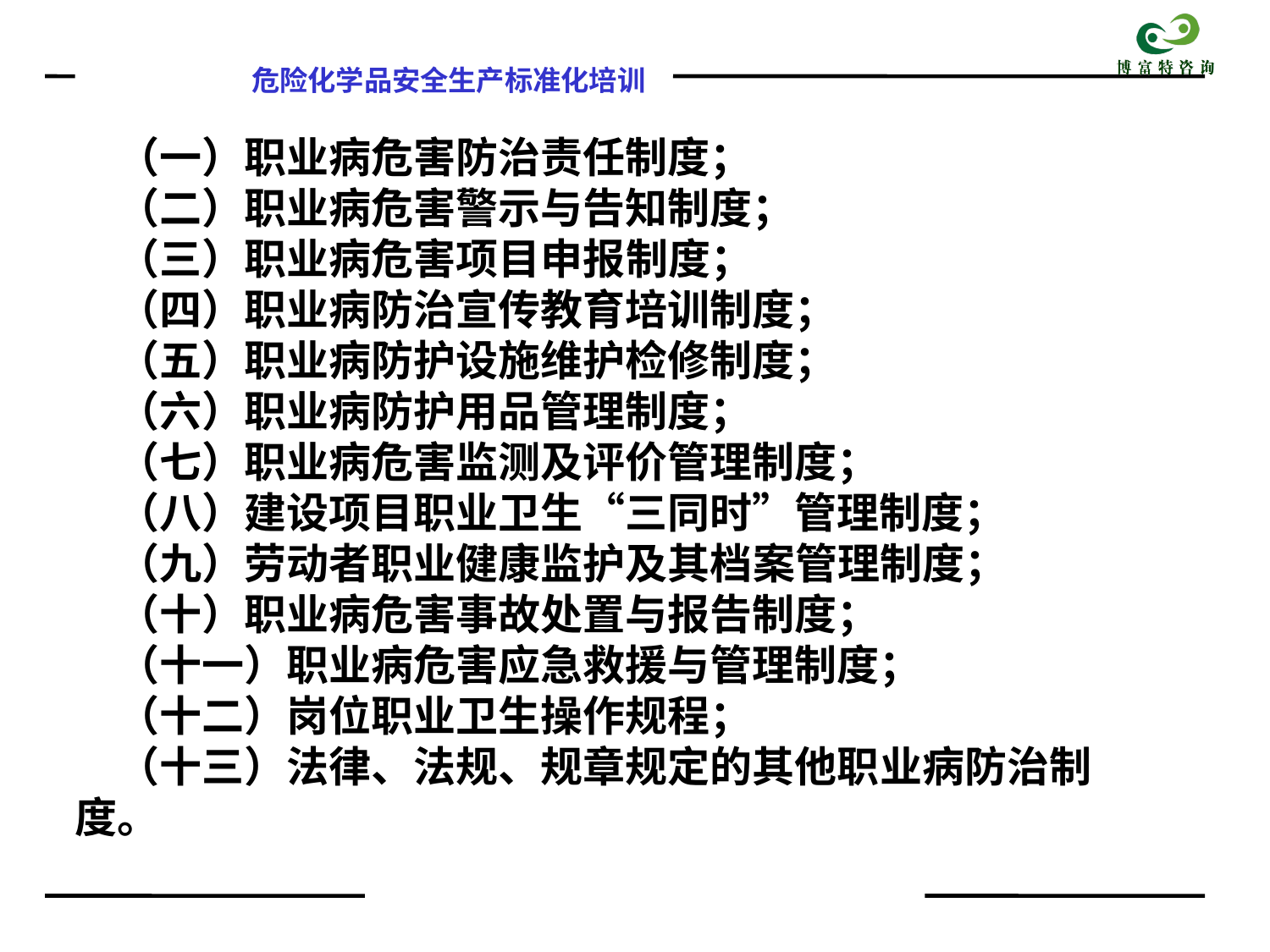

（一）职业病危害防治责任制度；
（二）职业病危害警示与告知制度；
（三）职业病危害项目申报制度；
（四）职业病防治宣传教育培训制度；
（五）职业病防护设施维护检修制度；
（六）职业病防护用品管理制度；
（七）职业病危害监测及评价管理制度；
（八）建设项目职业卫生“三同时”管理制度；
（九）劳动者职业健康监护及其档案管理制度；
（十）职业病危害事故处置与报告制度；
（十一）职业病危害应急救援与管理制度；
（十二）岗位职业卫生操作规程；
（十三）法律、法规、规章规定的其他职业病防治制度。